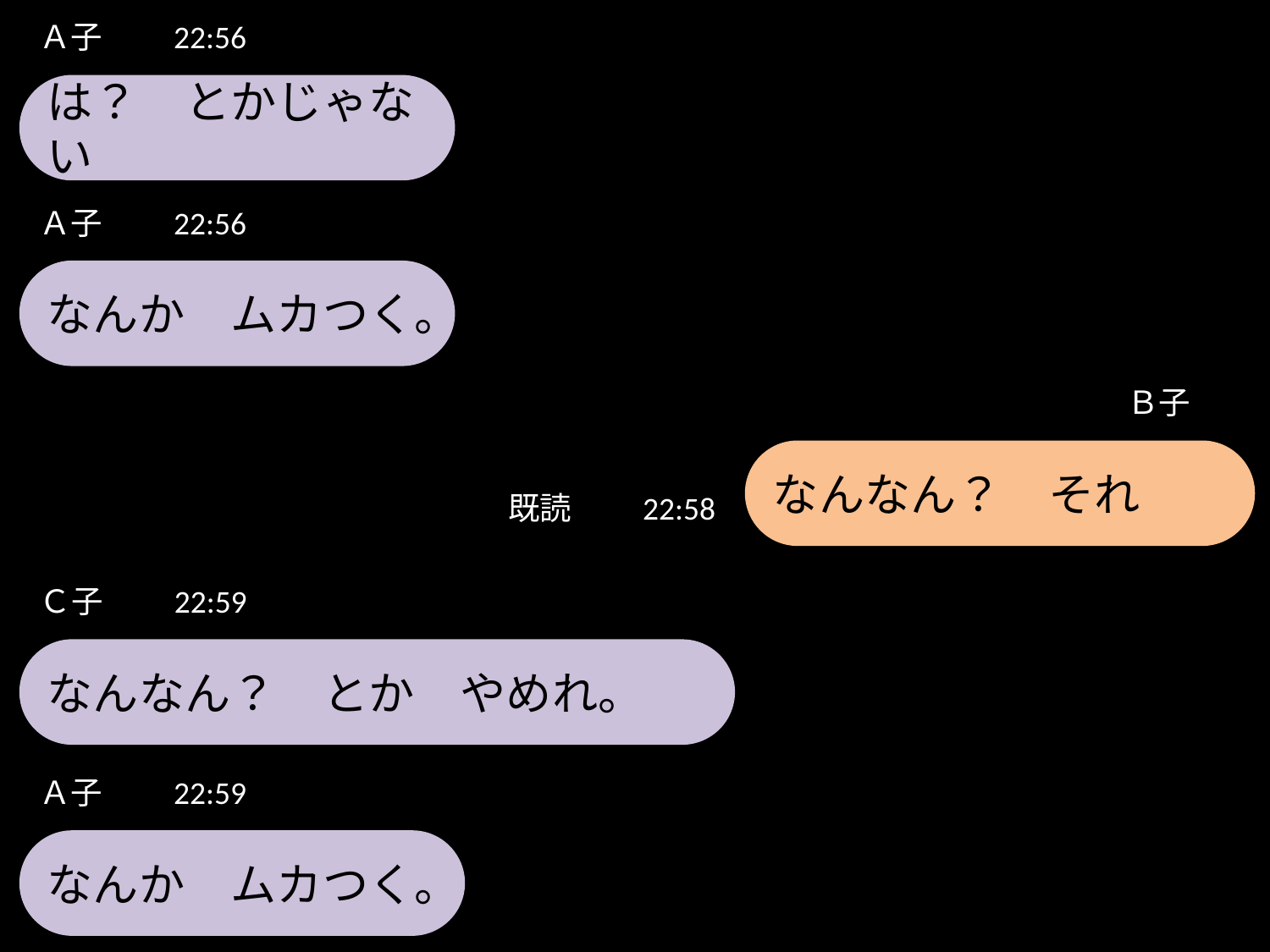

Ａ子　　22:56
は？　とかじゃない
Ａ子　　22:56
なんか　ムカつく。
Ｂ子
なんなん？　それ
既読　　22:58
Ｃ子　　22:59
なんなん？　とか　やめれ。
Ａ子　　22:59
なんか　ムカつく。